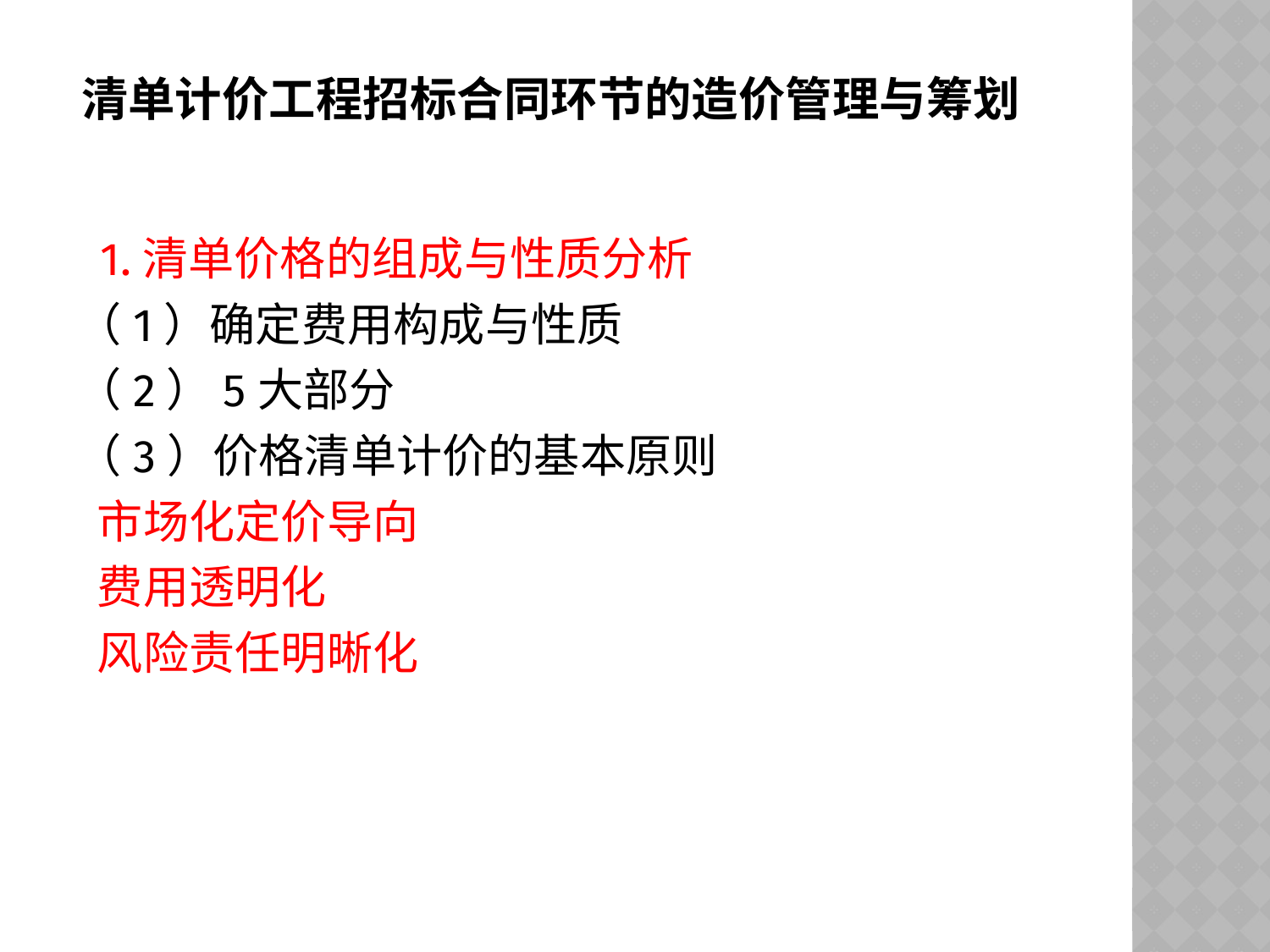

# 清单计价工程招标合同环节的造价管理与筹划
  1.清单价格的组成与性质分析
（1）确定费用构成与性质
（2）5大部分
（3）价格清单计价的基本原则
 市场化定价导向
 费用透明化
 风险责任明晰化